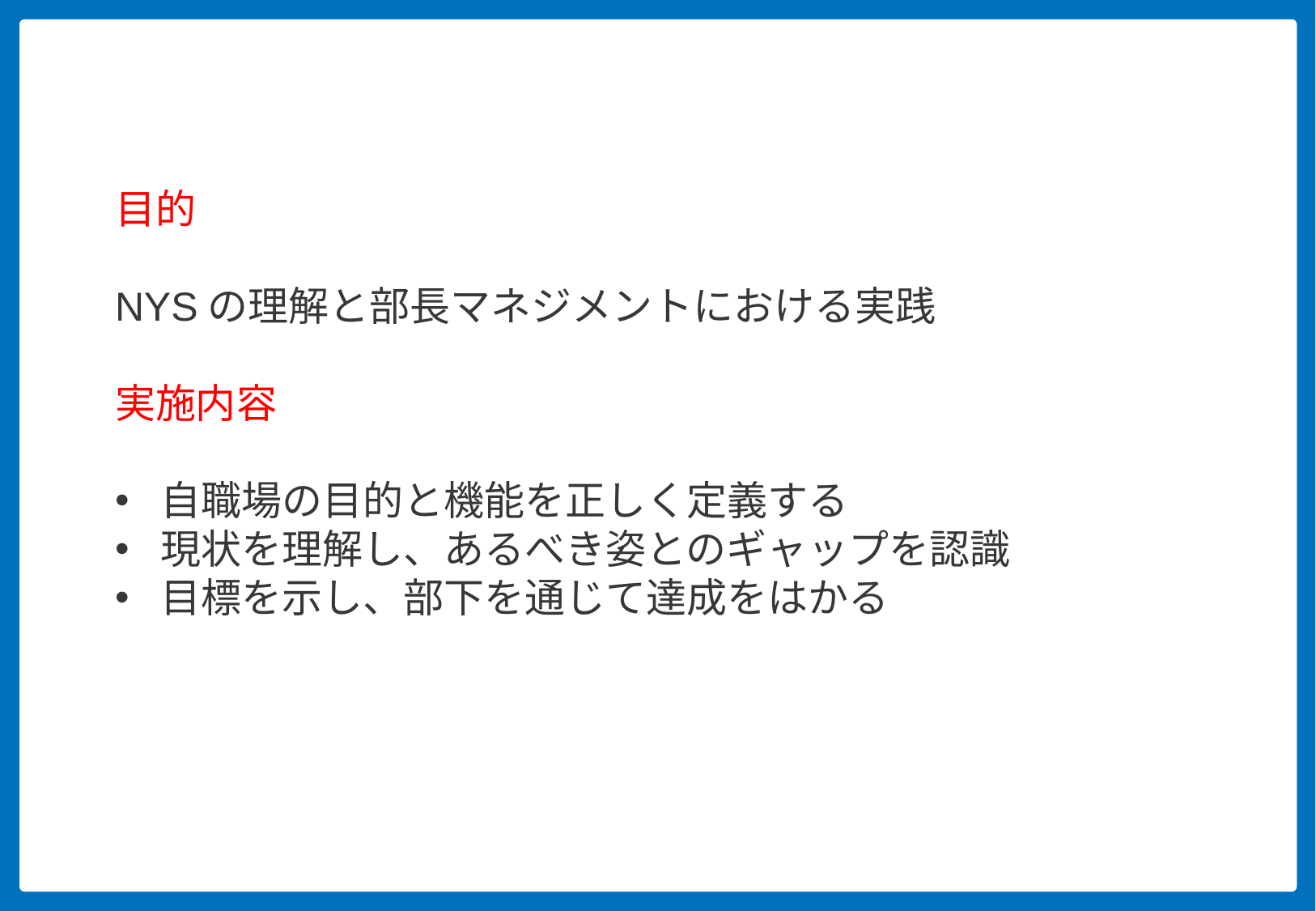

#
目的
NYSの理解と部長マネジメントにおける実践

実施内容

自職場の目的と機能を正しく定義する
現状を理解し、あるべき姿とのギャップを認識
目標を示し、部下を通じて達成をはかる